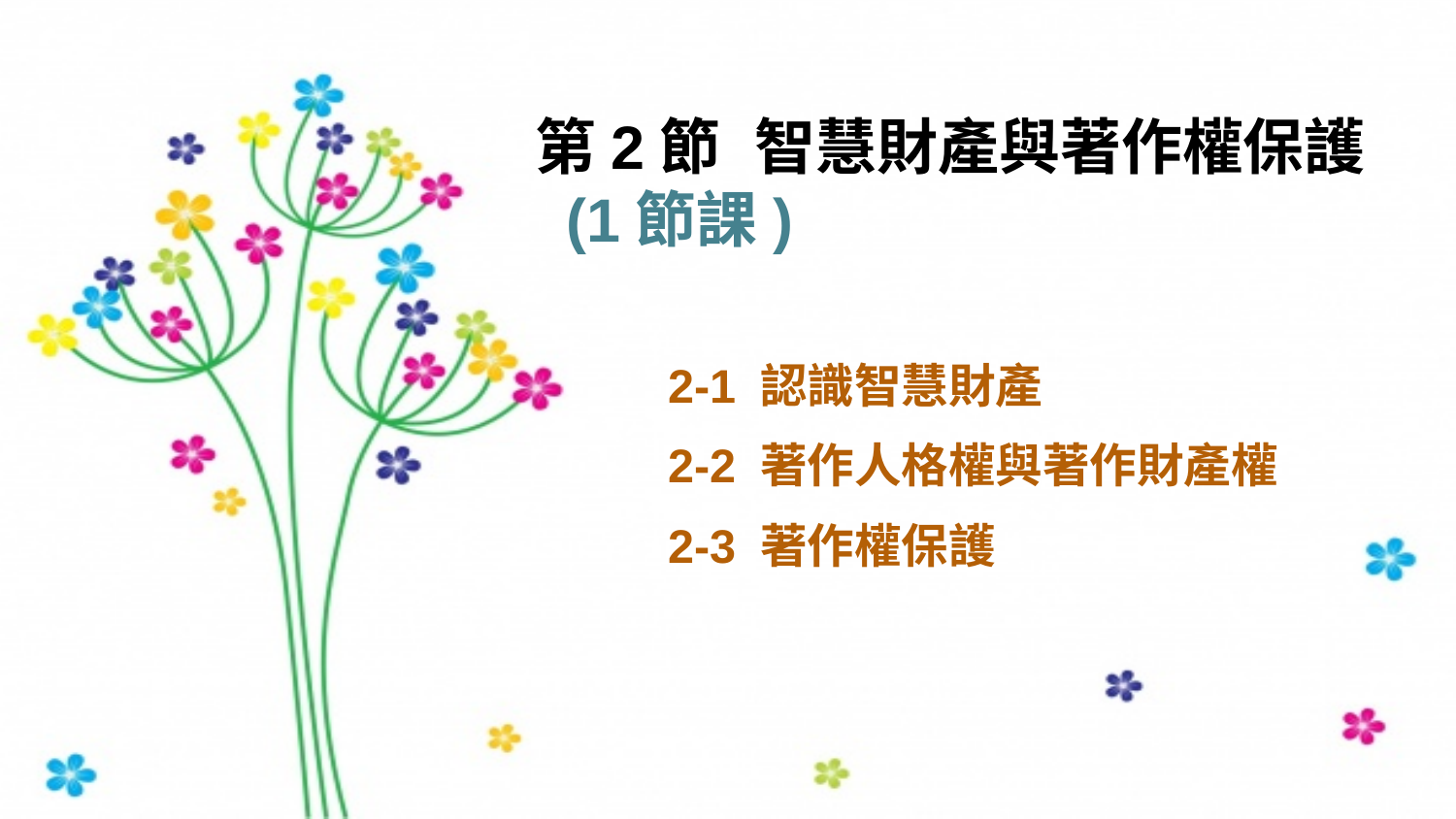

# 第2節  智慧財產與著作權保護     (1節課)
2-1 認識智慧財產
2-2 著作人格權與著作財產權
2-3 著作權保護